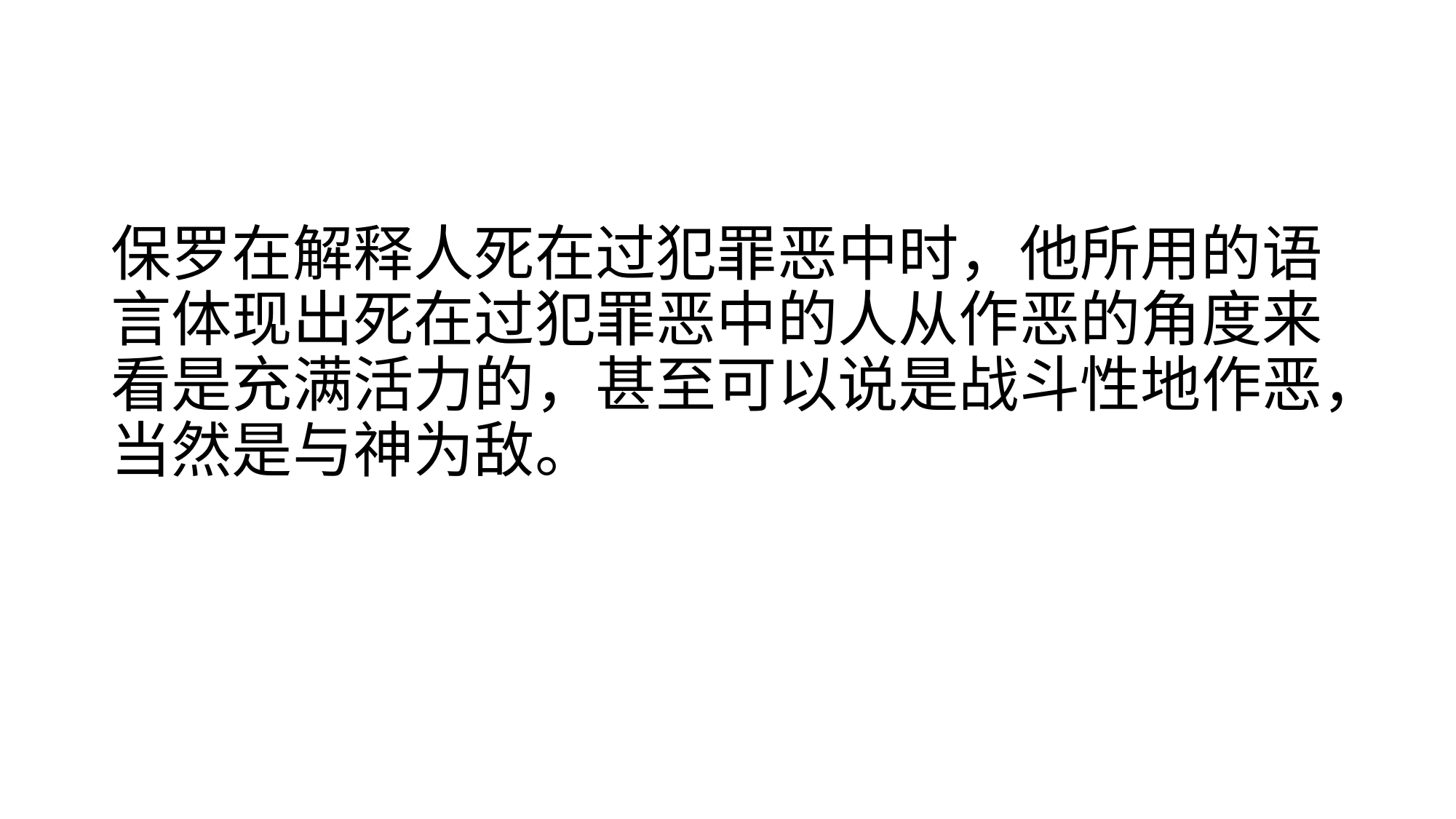

#
保罗在解释人死在过犯罪恶中时，他所用的语言体现出死在过犯罪恶中的人从作恶的角度来看是充满活力的，甚至可以说是战斗性地作恶，当然是与神为敌。